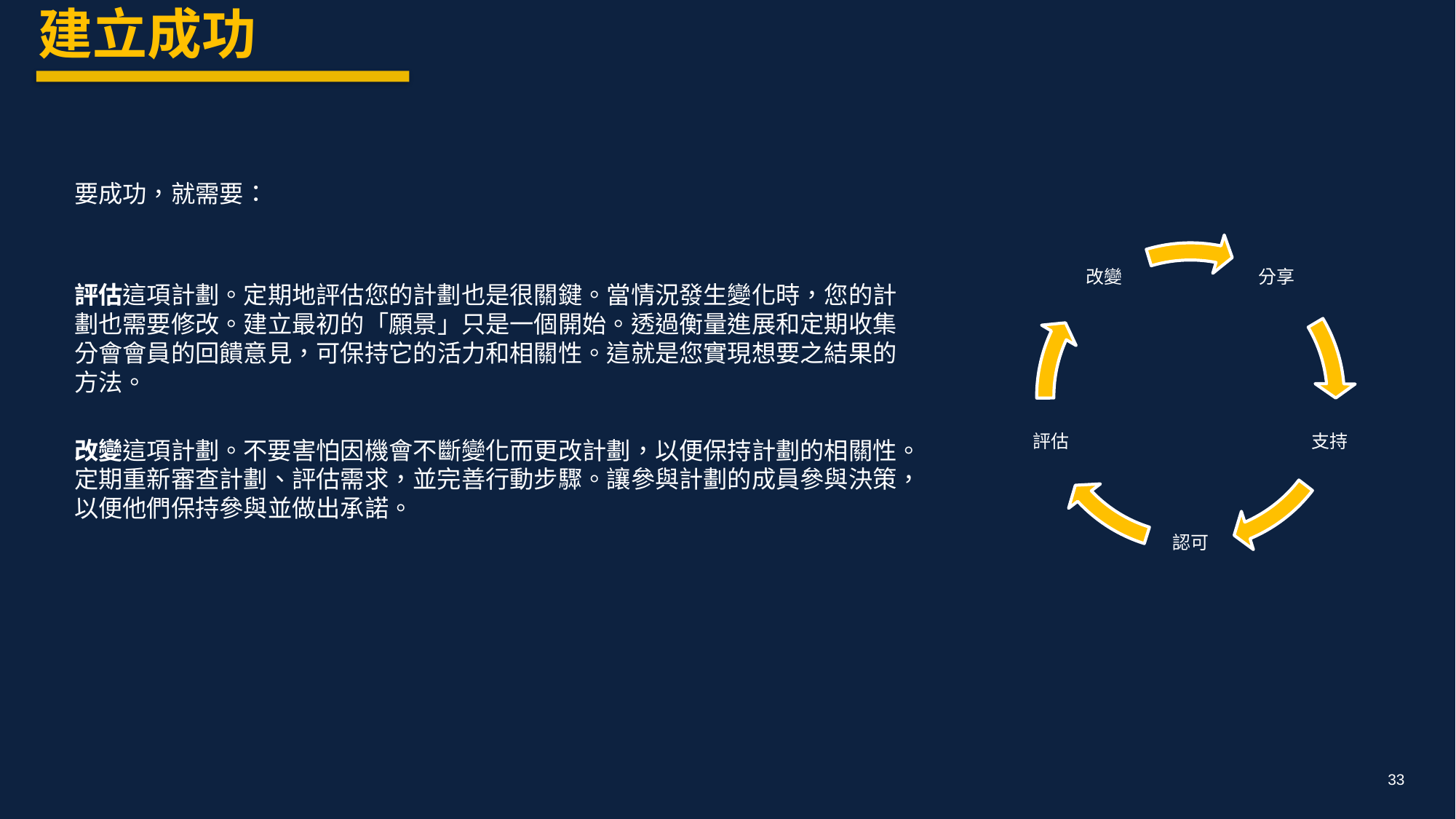

建立成功

要成功，就需要：

評估這項計劃。定期地評估您的計劃也是很關鍵。當情況發生變化時，您的計劃也需要修改。建立最初的「願景」只是一個開始。透過衡量進展和定期收集分會會員的回饋意見，可保持它的活力和相關性。這就是您實現想要之結果的方法。

改變這項計劃。不要害怕因機會不斷變化而更改計劃，以便保持計劃的相關性。定期重新審查計劃、評估需求，並完善行動步驟。讓參與計劃的成員參與決策，以便他們保持參與並做出承諾。

分享
支持
認可
評估
改變
33